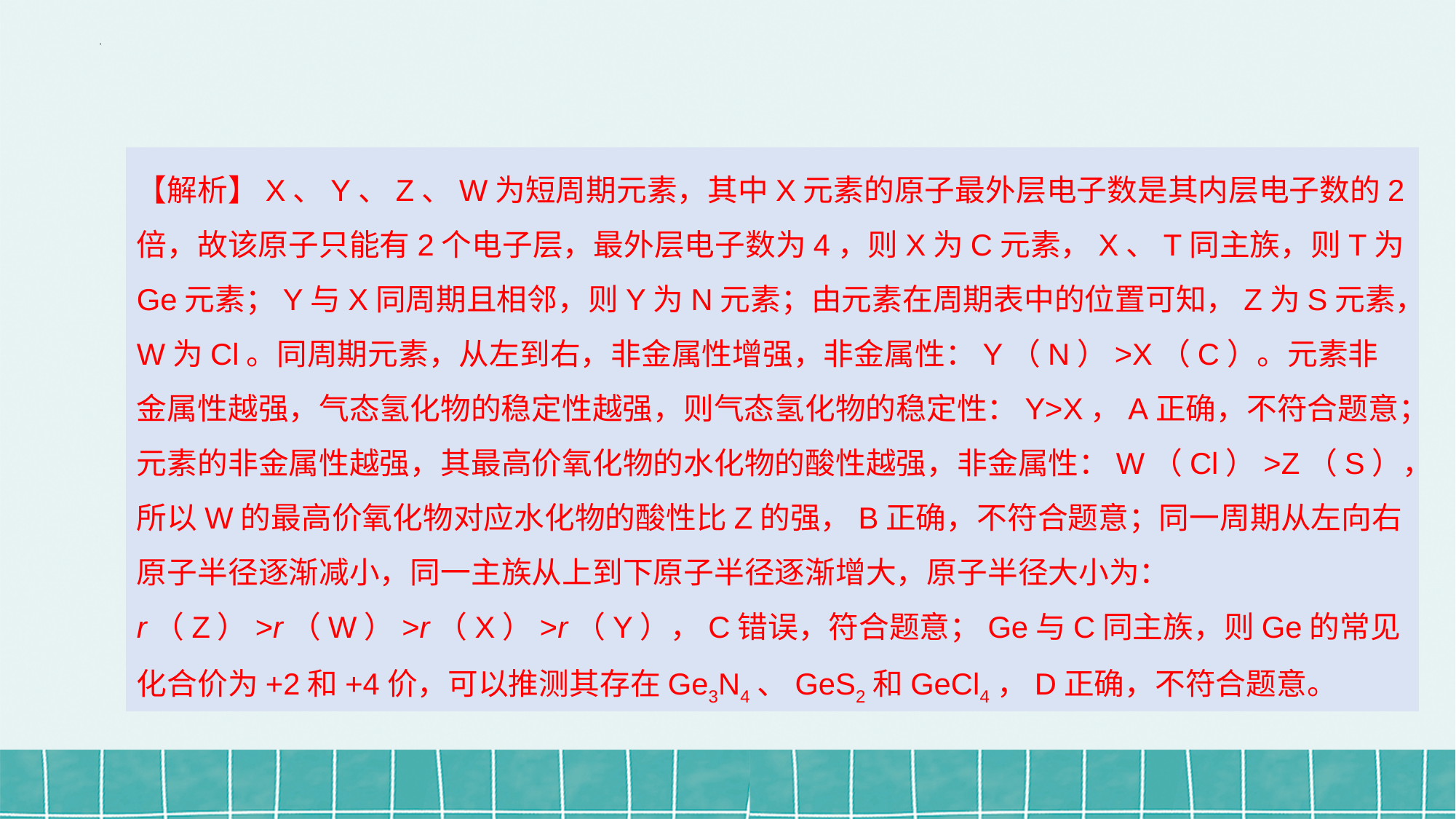

【解析】X、Y、Z、W为短周期元素，其中X元素的原子最外层电子数是其内层电子数的2倍，故该原子只能有2个电子层，最外层电子数为4，则X为C元素，X、T同主族，则T为Ge元素；Y与X同周期且相邻，则Y为N元素；由元素在周期表中的位置可知，Z为S元素，W为Cl。同周期元素，从左到右，非金属性增强，非金属性：Y（N）>X（C）。元素非金属性越强，气态氢化物的稳定性越强，则气态氢化物的稳定性：Y>X，A正确，不符合题意；元素的非金属性越强，其最高价氧化物的水化物的酸性越强，非金属性：W（Cl）>Z（S），所以W的最高价氧化物对应水化物的酸性比Z的强，B正确，不符合题意；同一周期从左向右原子半径逐渐减小，同一主族从上到下原子半径逐渐增大，原子半径大小为：r（Z）>r（W）>r（X）>r（Y），C错误，符合题意；Ge与C同主族，则Ge的常见化合价为+2和+4价，可以推测其存在Ge3N4、GeS2和GeCl4，D正确，不符合题意。